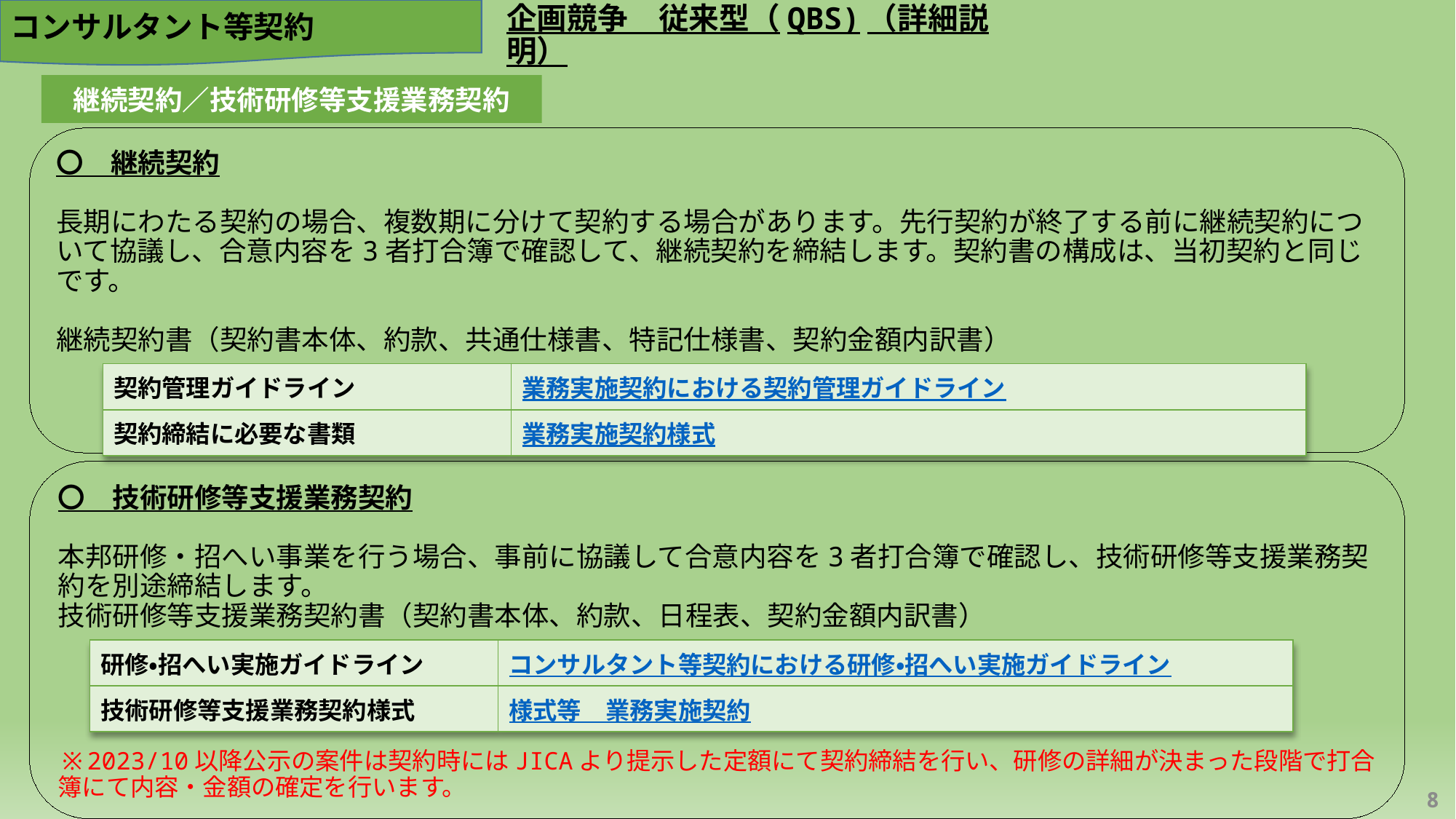

コンサルタント等契約
企画競争　従来型（QBS)（詳細説明）
継続契約／技術研修等支援業務契約
〇　継続契約
長期にわたる契約の場合、複数期に分けて契約する場合があります。先行契約が終了する前に継続契約について協議し、合意内容を3者打合簿で確認して、継続契約を締結します。契約書の構成は、当初契約と同じです。

継続契約書（契約書本体、約款、共通仕様書、特記仕様書、契約金額内訳書）

| 契約管理ガイドライン | 業務実施契約における契約管理ガイドライン |
| --- | --- |
| 契約締結に必要な書類 | 業務実施契約様式 |
〇　技術研修等支援業務契約
本邦研修・招へい事業を行う場合、事前に協議して合意内容を3者打合簿で確認し、技術研修等支援業務契約を別途締結します。
技術研修等支援業務契約書（契約書本体、約款、日程表、契約金額内訳書）

※2023/10以降公示の案件は契約時にはJICAより提示した定額にて契約締結を行い、研修の詳細が決まった段階で打合簿にて内容・金額の確定を行います。

| 研修・招へい実施ガイドライン | コンサルタント等契約における研修・招へい実施ガイドライン |
| --- | --- |
| 技術研修等支援業務契約様式 | 様式等　業務実施契約 |
8